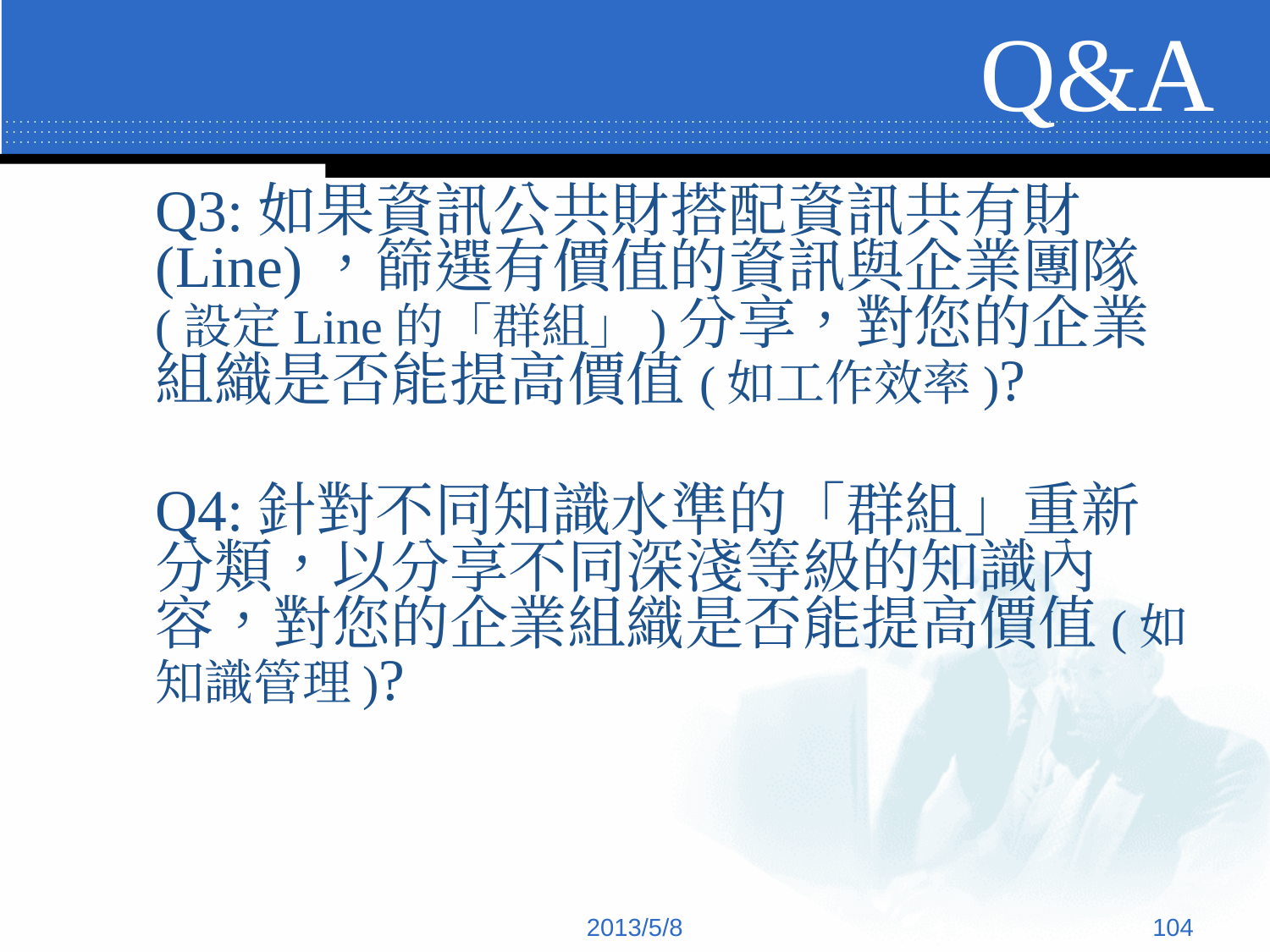

# Q&A
	Q3:如果資訊公共財搭配資訊共有財(Line)，篩選有價值的資訊與企業團隊(設定Line的「群組」)分享，對您的企業組織是否能提高價值(如工作效率)?

	Q4:針對不同知識水準的「群組」重新分類，以分享不同深淺等級的知識內容，對您的企業組織是否能提高價值(如知識管理)?

2013/5/8
104